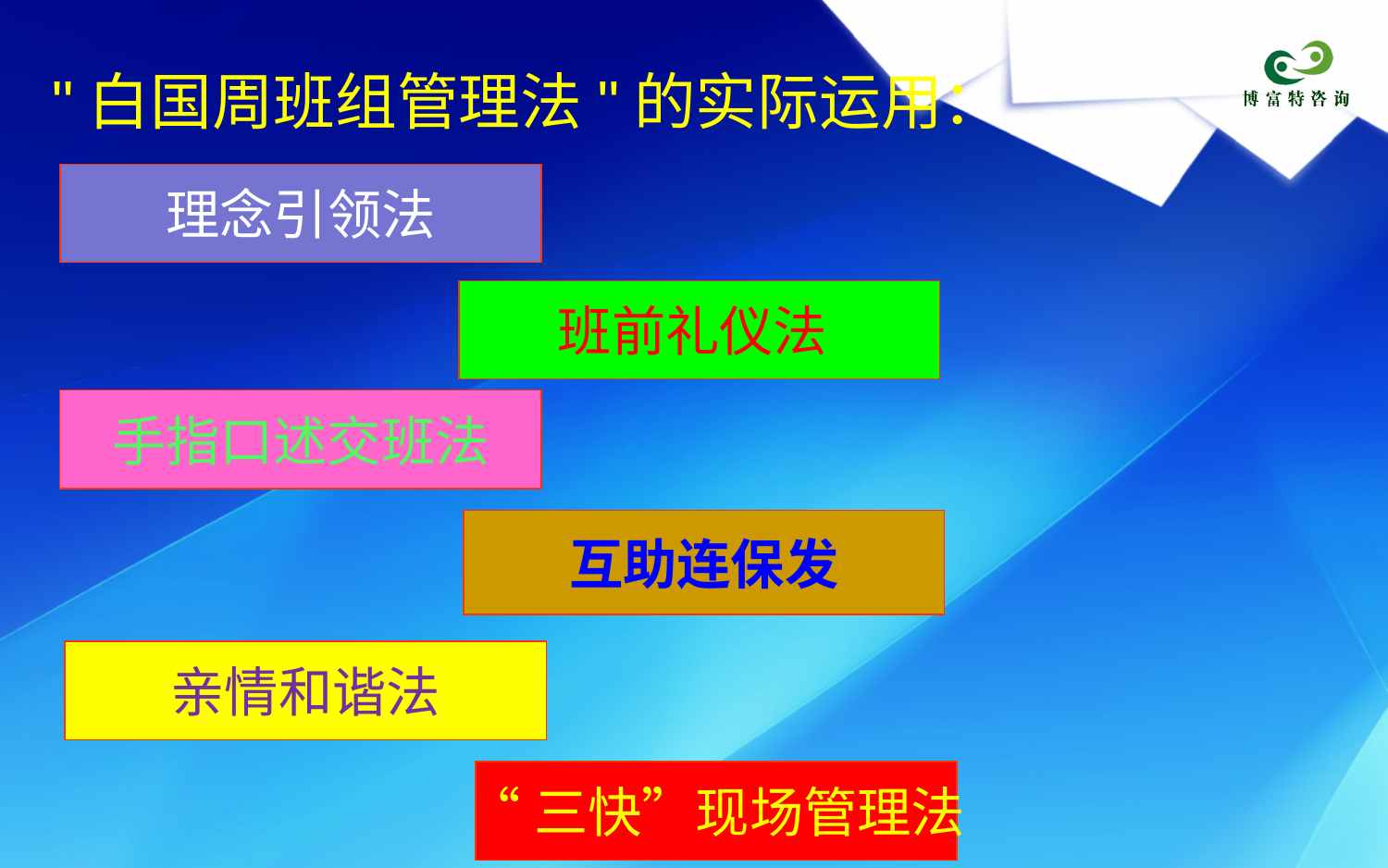

"白国周班组管理法"的实际运用：
理念引领法
      班前礼仪法
手指口述交班法
互助连保发
亲情和谐法
“三快”现场管理法